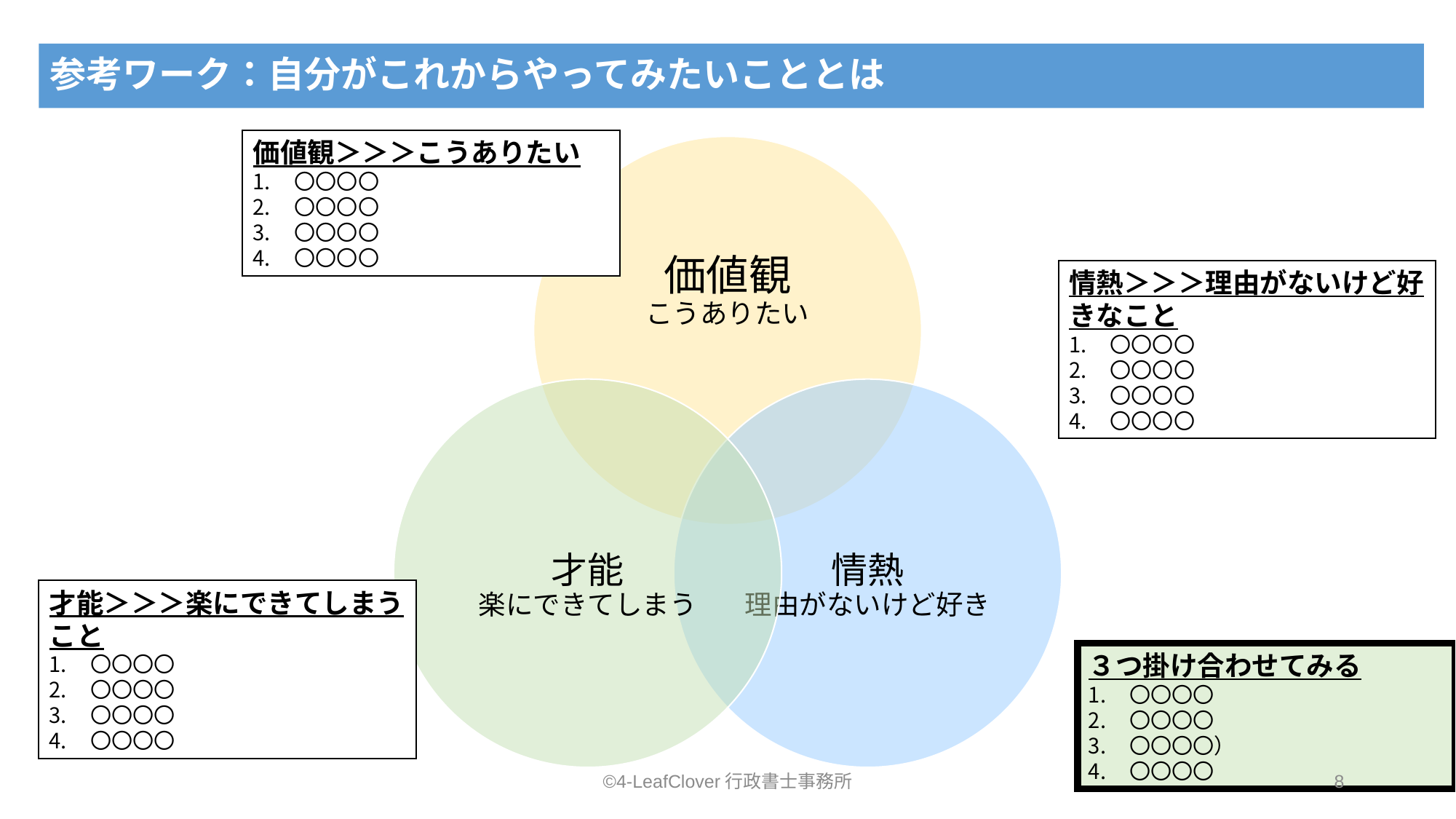

参考ワーク：自分がこれからやってみたいこととは
価値観
こうありたい
情熱
理由がないけど好き
才能
楽にできてしまう
価値観＞＞＞こうありたい
〇〇〇〇
〇〇〇〇
〇〇〇〇
〇〇〇〇
情熱＞＞＞理由がないけど好きなこと
〇〇〇〇
〇〇〇〇
〇〇〇〇
〇〇〇〇
才能＞＞＞楽にできてしまうこと
〇〇〇〇
〇〇〇〇
〇〇〇〇
〇〇〇〇
３つ掛け合わせてみる
〇〇〇〇
〇〇〇〇
〇〇〇〇）
〇〇〇〇
©4-LeafClover行政書士事務所
8